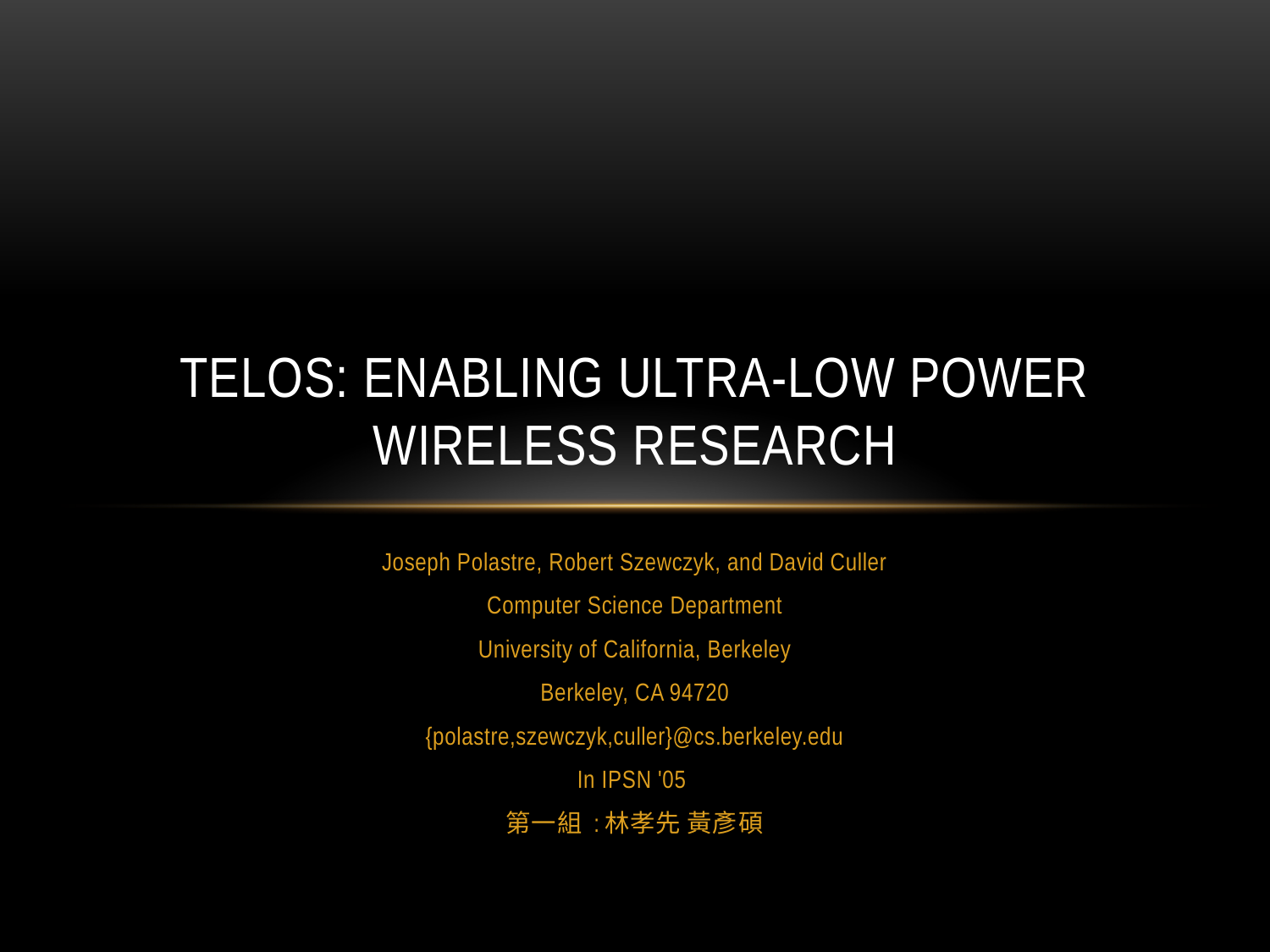

# Telos: Enabling Ultra-Low Power Wireless Research
Joseph Polastre, Robert Szewczyk, and David Culler
Computer Science Department
University of California, Berkeley
Berkeley, CA 94720
{polastre,szewczyk,culler}@cs.berkeley.edu
In IPSN '05
第一組 :林孝先 黃彥碩